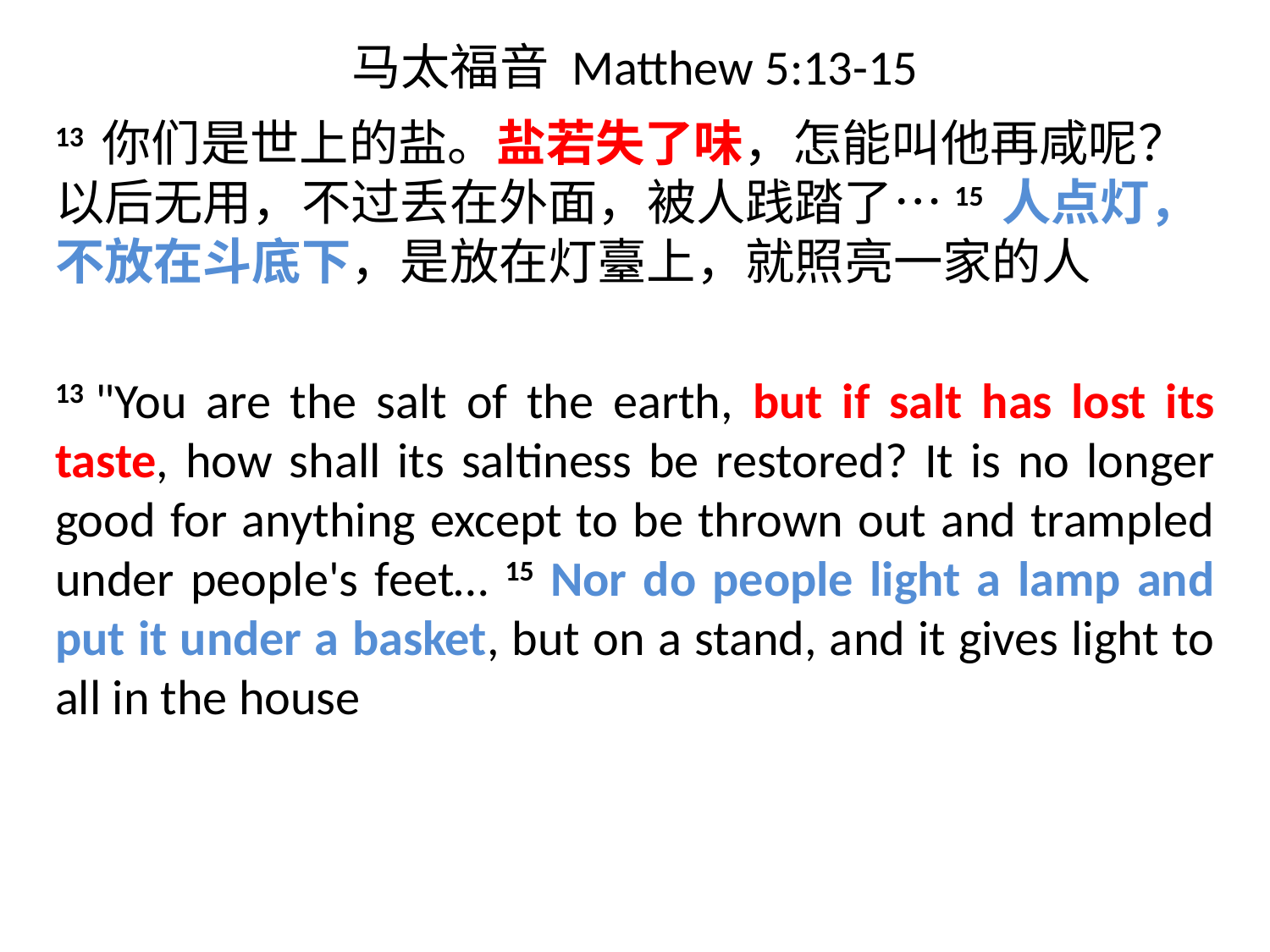

# 马太福音 Matthew 5:13-15
13 你们是世上的盐。盐若失了味，怎能叫他再咸呢？以后无用，不过丢在外面，被人践踏了…15 人点灯，不放在斗底下，是放在灯臺上，就照亮一家的人

13 "You are the salt of the earth, but if salt has lost its taste, how shall its saltiness be restored? It is no longer good for anything except to be thrown out and trampled under people's feet… 15 Nor do people light a lamp and put it under a basket, but on a stand, and it gives light to all in the house